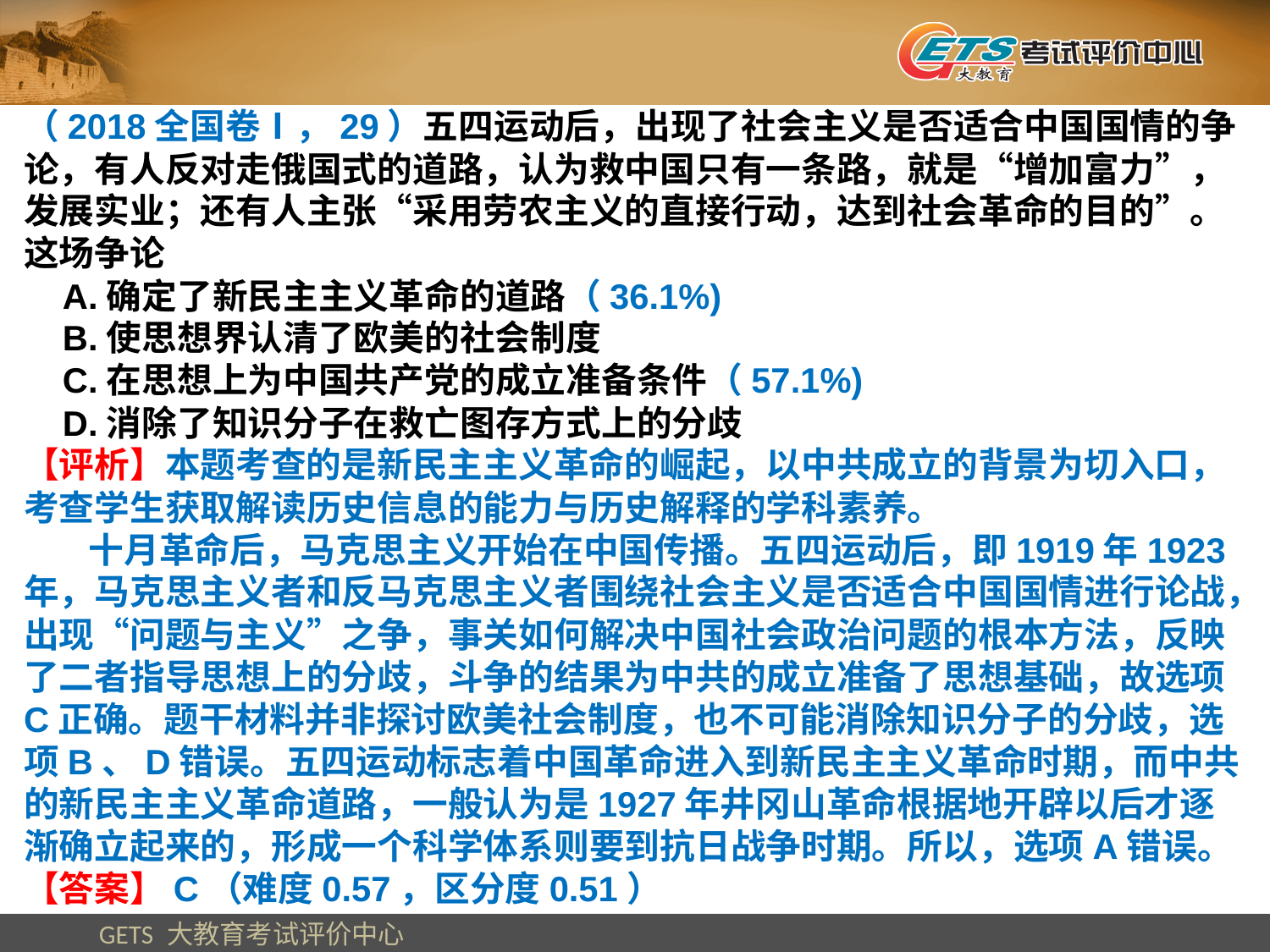

（2018全国卷Ⅰ，29）五四运动后，出现了社会主义是否适合中国国情的争论，有人反对走俄国式的道路，认为救中国只有一条路，就是“增加富力”，发展实业；还有人主张“采用劳农主义的直接行动，达到社会革命的目的”。这场争论
    A.确定了新民主主义革命的道路（36.1%)
    B.使思想界认清了欧美的社会制度
    C.在思想上为中国共产党的成立准备条件（57.1%)
    D.消除了知识分子在救亡图存方式上的分歧
【评析】本题考查的是新民主主义革命的崛起，以中共成立的背景为切入口，考查学生获取解读历史信息的能力与历史解释的学科素养。
       十月革命后，马克思主义开始在中国传播。五四运动后，即1919年1923年，马克思主义者和反马克思主义者围绕社会主义是否适合中国国情进行论战，出现“问题与主义”之争，事关如何解决中国社会政治问题的根本方法，反映了二者指导思想上的分歧，斗争的结果为中共的成立准备了思想基础，故选项C正确。题干材料并非探讨欧美社会制度，也不可能消除知识分子的分歧，选项B、D错误。五四运动标志着中国革命进入到新民主主义革命时期，而中共的新民主主义革命道路，一般认为是1927年井冈山革命根据地开辟以后才逐渐确立起来的，形成一个科学体系则要到抗日战争时期。所以，选项A错误。
【答案】C（难度0.57，区分度0.51）